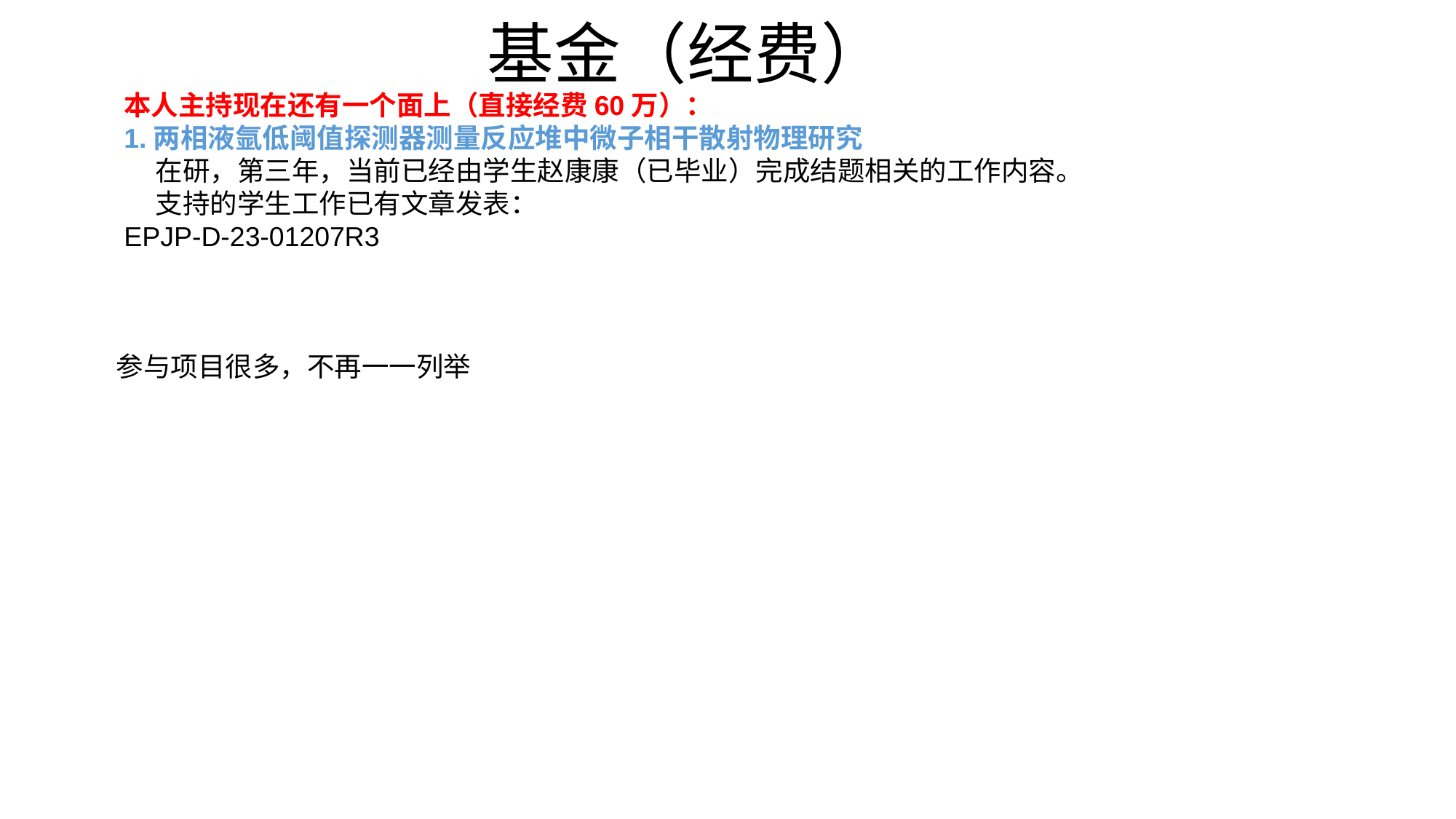

# 基金（经费）
本人主持现在还有一个面上（直接经费60万）：
1.两相液氩低阈值探测器测量反应堆中微子相干散射物理研究
    在研，第三年，当前已经由学生赵康康（已毕业）完成结题相关的工作内容。
    支持的学生工作已有文章发表：
EPJP-D-23-01207R3

参与项目很多，不再一一列举